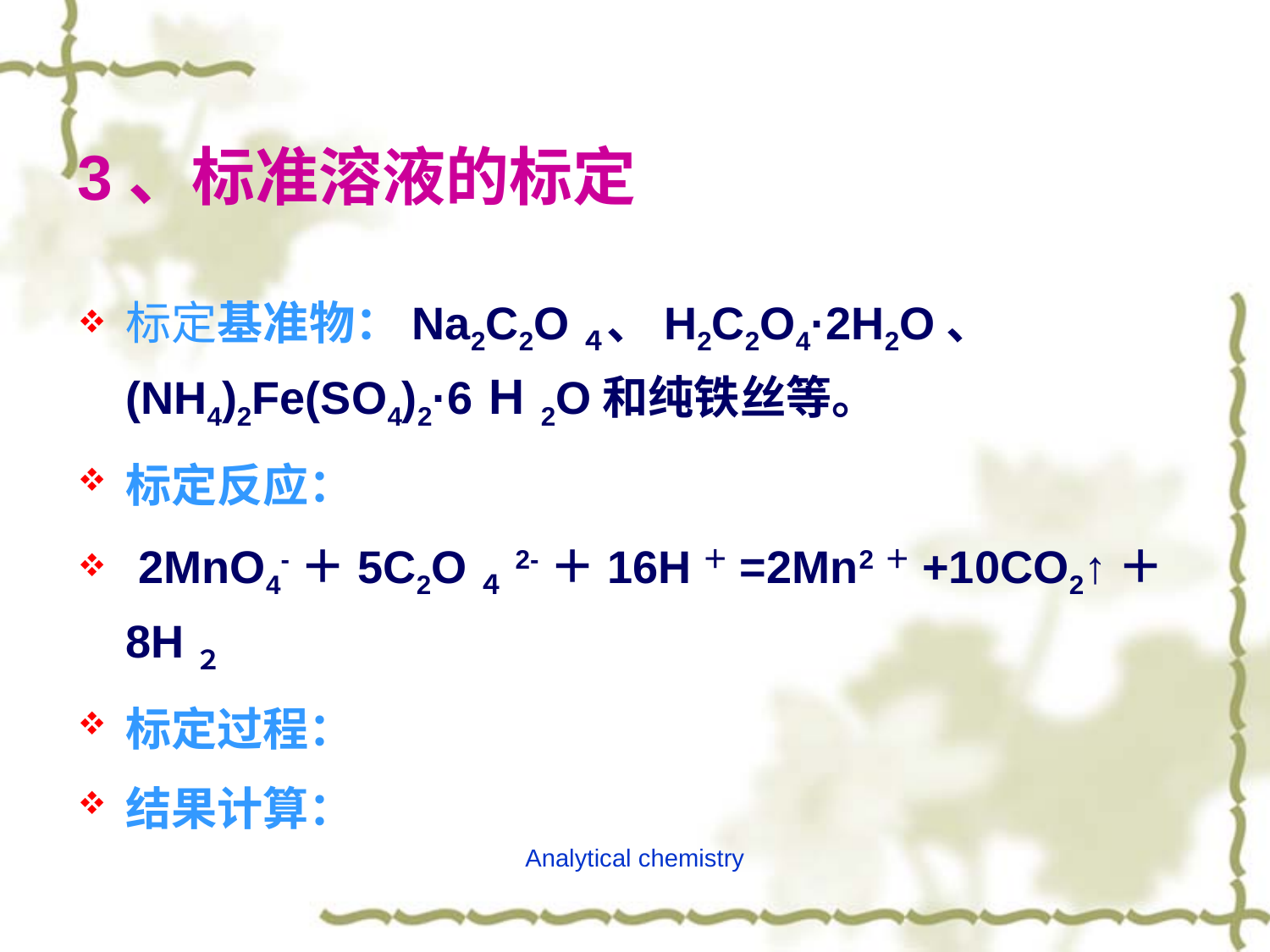

# 3、标准溶液的标定
标定基准物：Na2C2O４、H2C2O4·2H2O、 (NH4)2Fe(SO4)2·6Ｈ2O和纯铁丝等。
标定反应：
 2MnO4-＋5C2O４2-＋16H＋=2Mn2＋+10CO2↑＋8H２
标定过程：
结果计算：

Analytical chemistry
7